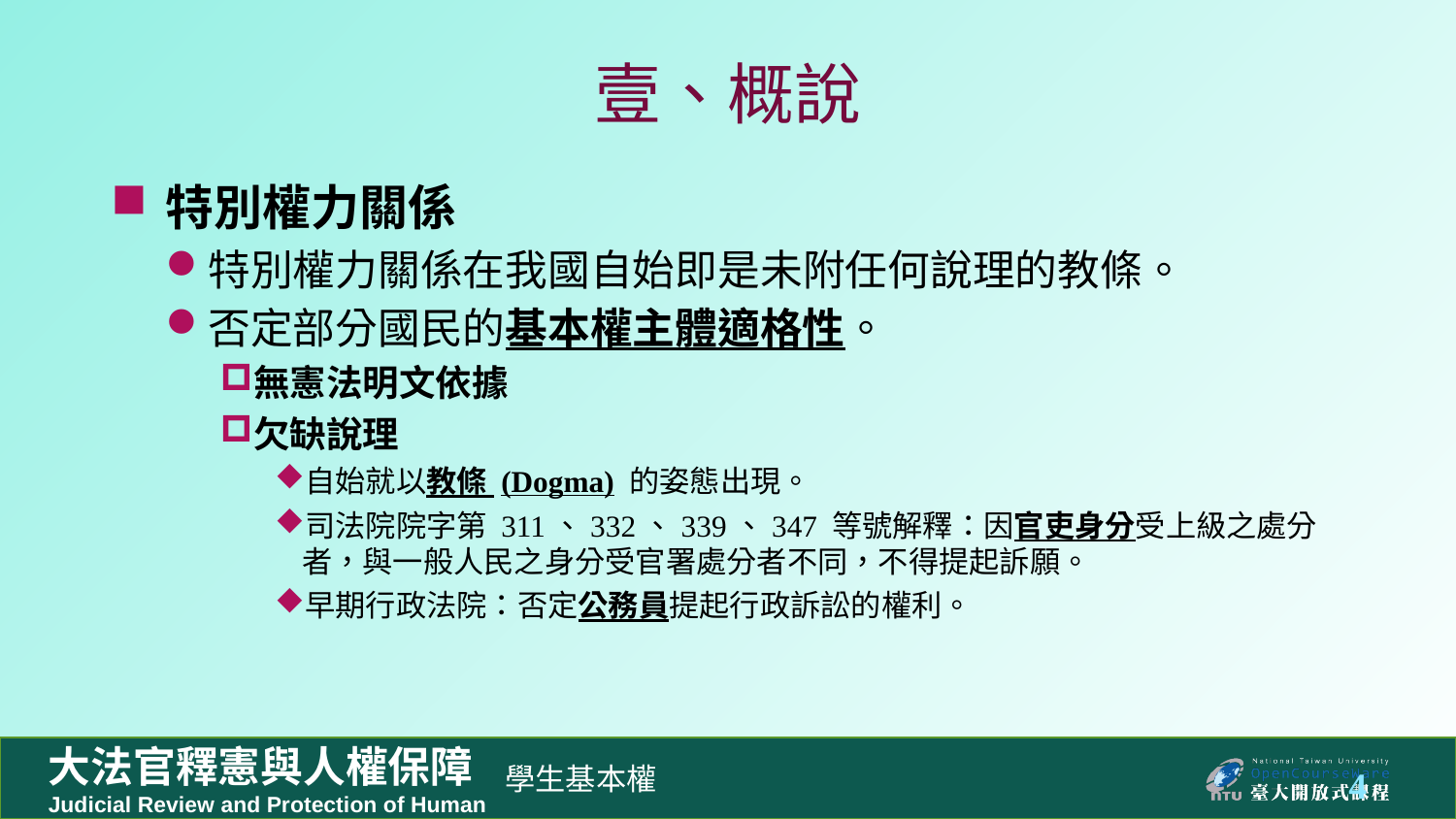

# 壹、概說
特別權力關係
特別權力關係在我國自始即是未附任何說理的教條。
否定部分國民的基本權主體適格性。
無憲法明文依據
欠缺說理
自始就以教條 (Dogma) 的姿態出現。
司法院院字第 311、332、339、347 等號解釋：因官吏身分受上級之處分者，與一般人民之身分受官署處分者不同，不得提起訴願。
早期行政法院：否定公務員提起行政訴訟的權利。